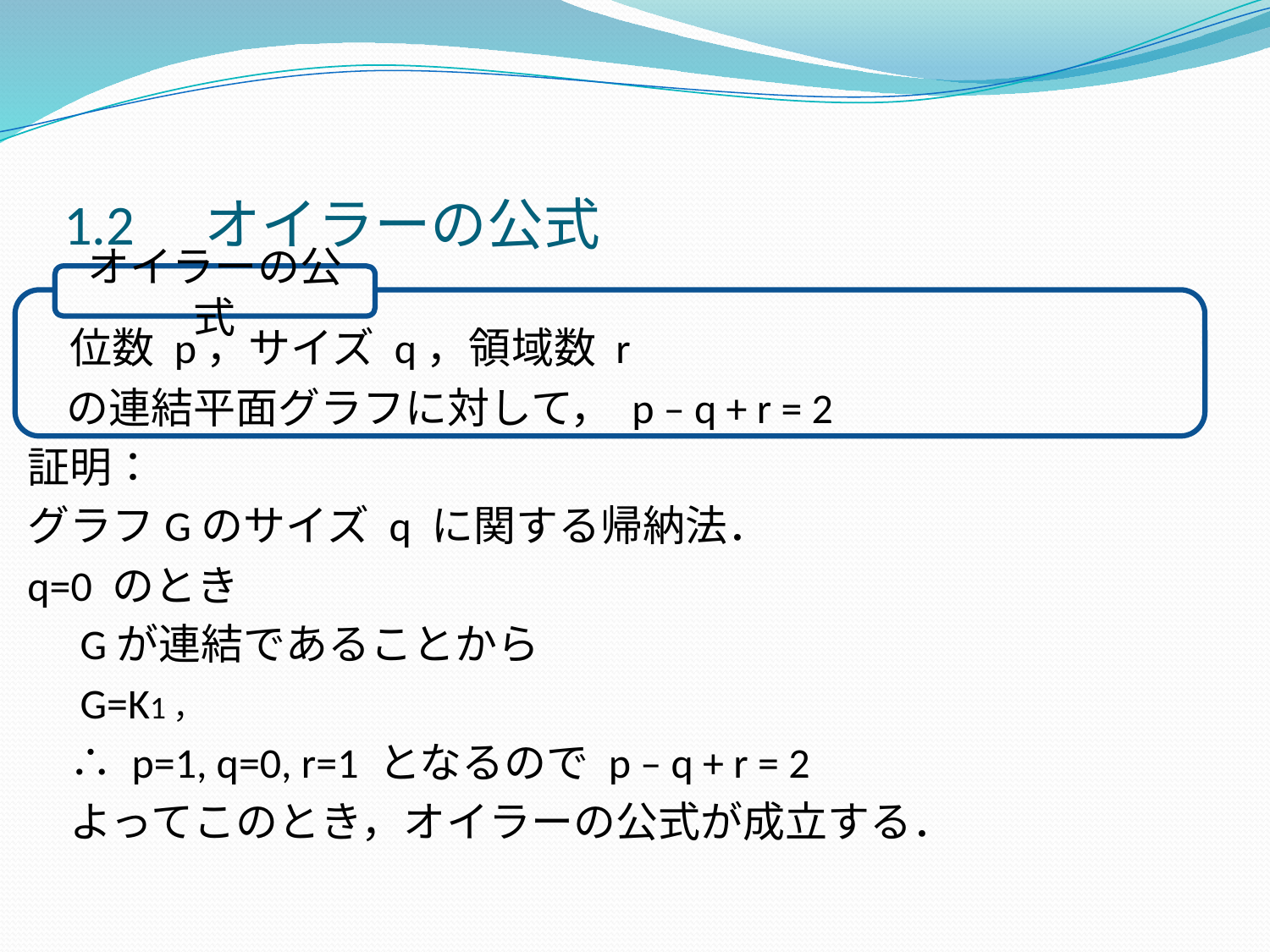

# 1.2　オイラーの公式

　位数 p，サイズ q，領域数 r
   の連結平面グラフに対して， p – q + r = 2
証明：
グラフGのサイズ q に関する帰納法．
q=0 のとき
　Gが連結であることから
　G=K1，
　∴ p=1, q=0, r=1 となるので p – q + r = 2
　よってこのとき，オイラーの公式が成立する．

オイラーの公式